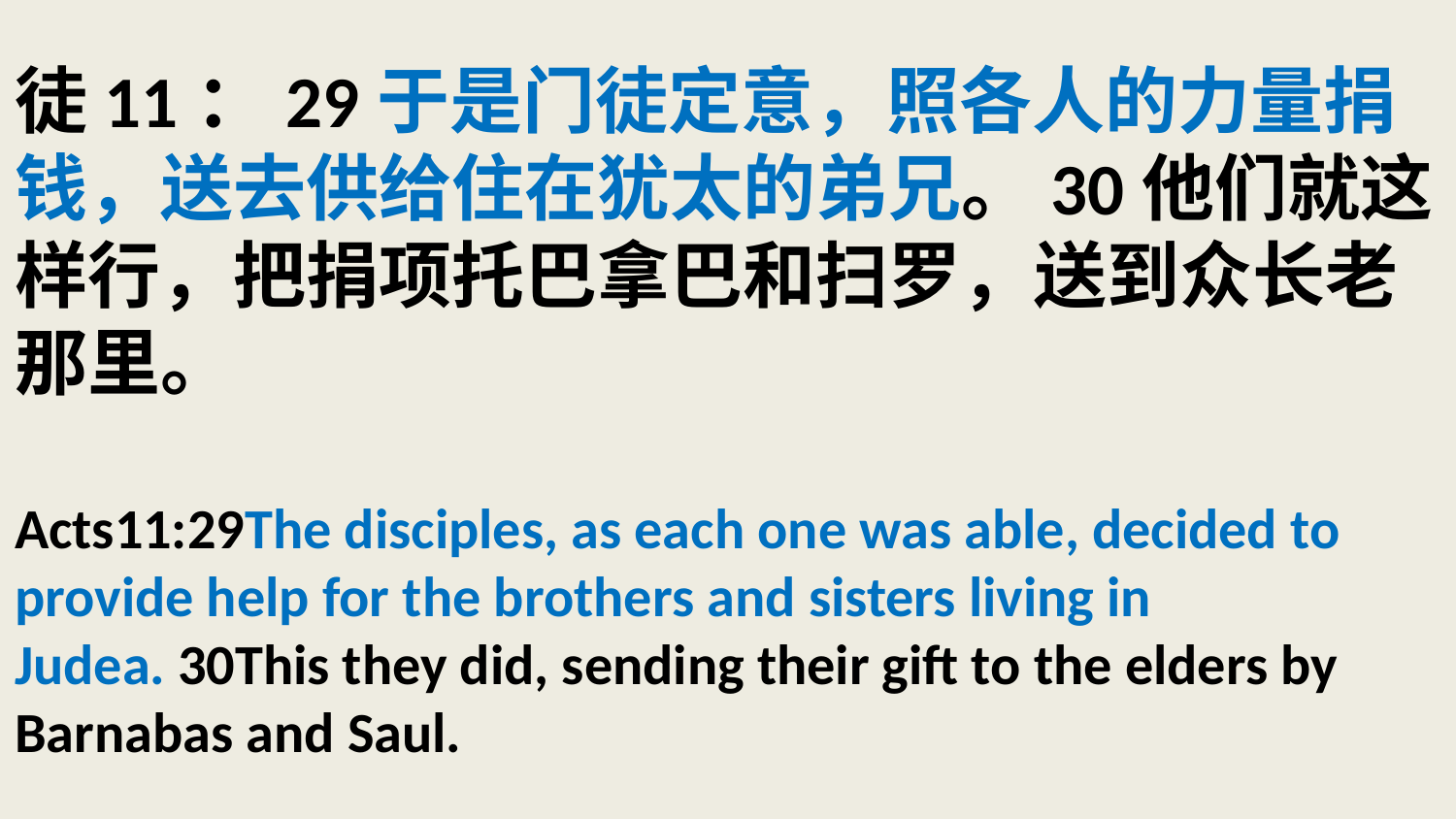

# 徒11：29于是门徒定意，照各人的力量捐钱，送去供给住在犹太的弟兄。30他们就这样行，把捐项托巴拿巴和扫罗，送到众长老那里。 Acts11:29The disciples, as each one was able, decided to provide help for the brothers and sisters living in Judea. 30This they did, sending their gift to the elders by Barnabas and Saul.